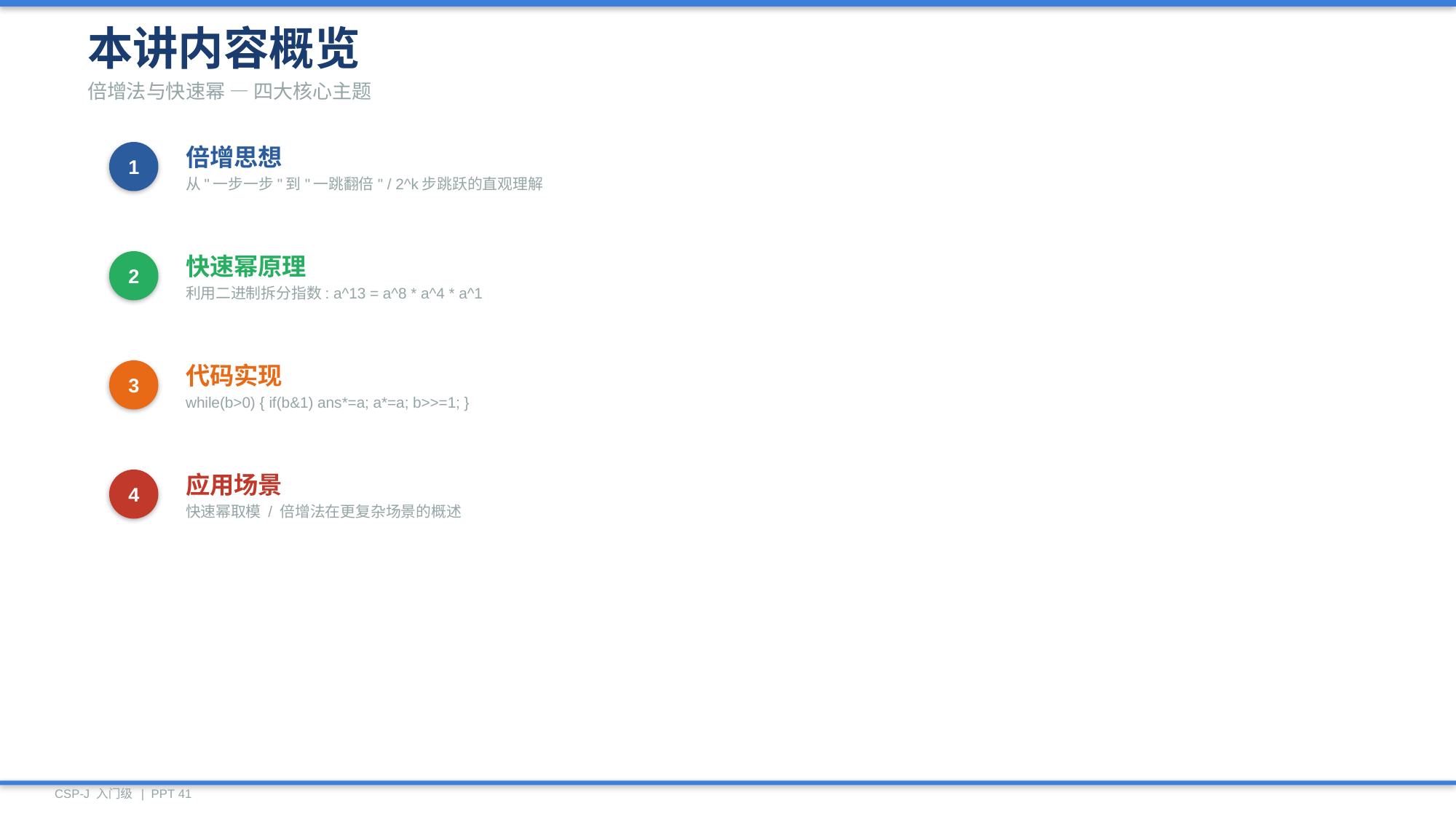

本讲内容概览
倍增法与快速幂 — 四大核心主题
1
倍增思想
从"一步一步"到"一跳翻倍" / 2^k步跳跃的直观理解
2
快速幂原理
利用二进制拆分指数: a^13 = a^8 * a^4 * a^1
3
代码实现
while(b>0) { if(b&1) ans*=a; a*=a; b>>=1; }
4
应用场景
快速幂取模 / 倍增法在更复杂场景的概述

CSP-J 入门级  |  PPT 41